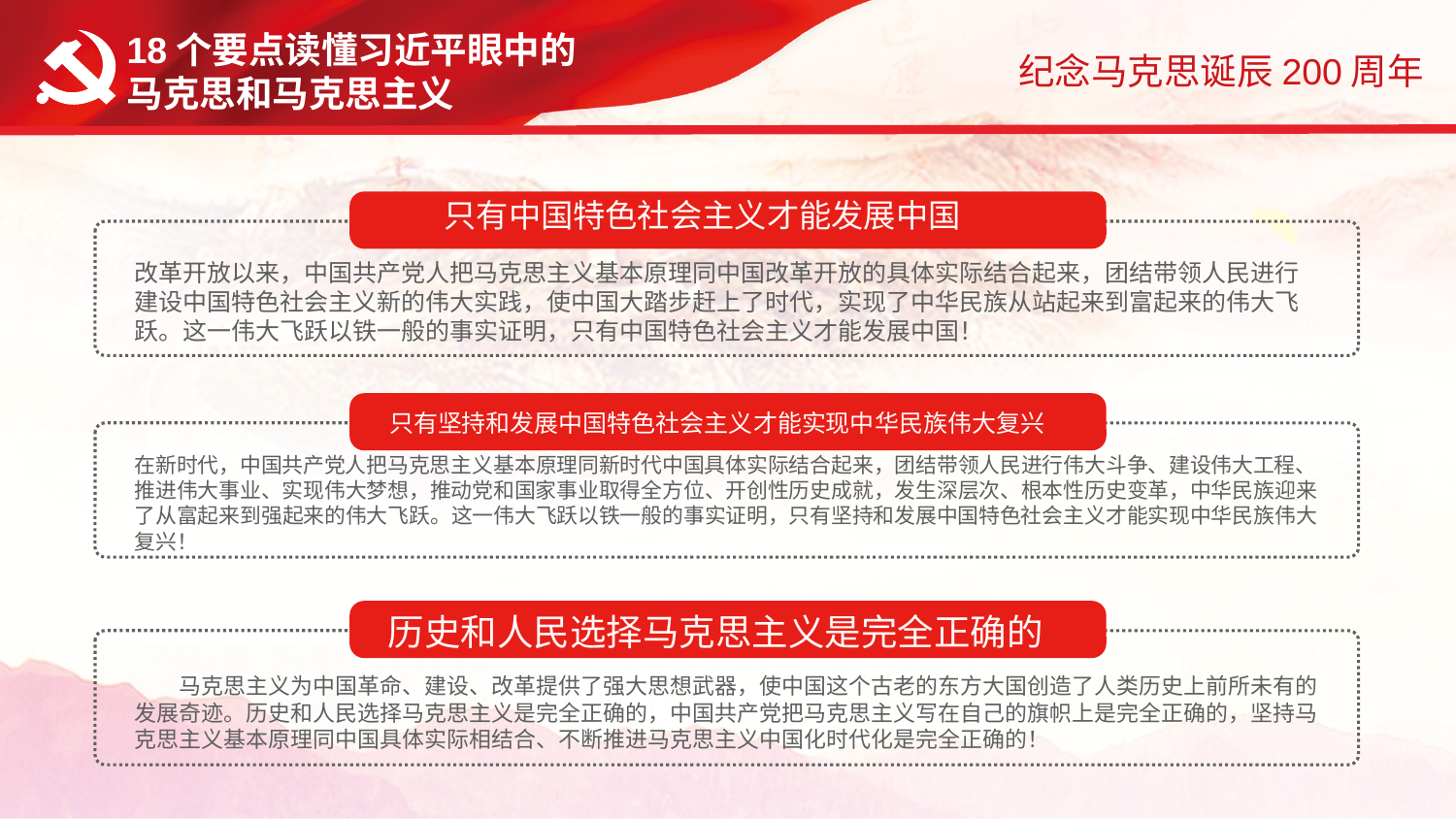

18个要点读懂习近平眼中的
马克思和马克思主义
只有中国特色社会主义才能发展中国

改革开放以来，中国共产党人把马克思主义基本原理同中国改革开放的具体实际结合起来，团结带领人民进行建设中国特色社会主义新的伟大实践，使中国大踏步赶上了时代，实现了中华民族从站起来到富起来的伟大飞跃。这一伟大飞跃以铁一般的事实证明，只有中国特色社会主义才能发展中国！

只有坚持和发展中国特色社会主义才能实现中华民族伟大复兴

在新时代，中国共产党人把马克思主义基本原理同新时代中国具体实际结合起来，团结带领人民进行伟大斗争、建设伟大工程、推进伟大事业、实现伟大梦想，推动党和国家事业取得全方位、开创性历史成就，发生深层次、根本性历史变革，中华民族迎来了从富起来到强起来的伟大飞跃。这一伟大飞跃以铁一般的事实证明，只有坚持和发展中国特色社会主义才能实现中华民族伟大复兴！

历史和人民选择马克思主义是完全正确的

　　马克思主义为中国革命、建设、改革提供了强大思想武器，使中国这个古老的东方大国创造了人类历史上前所未有的发展奇迹。历史和人民选择马克思主义是完全正确的，中国共产党把马克思主义写在自己的旗帜上是完全正确的，坚持马克思主义基本原理同中国具体实际相结合、不断推进马克思主义中国化时代化是完全正确的！
字符延长可删除